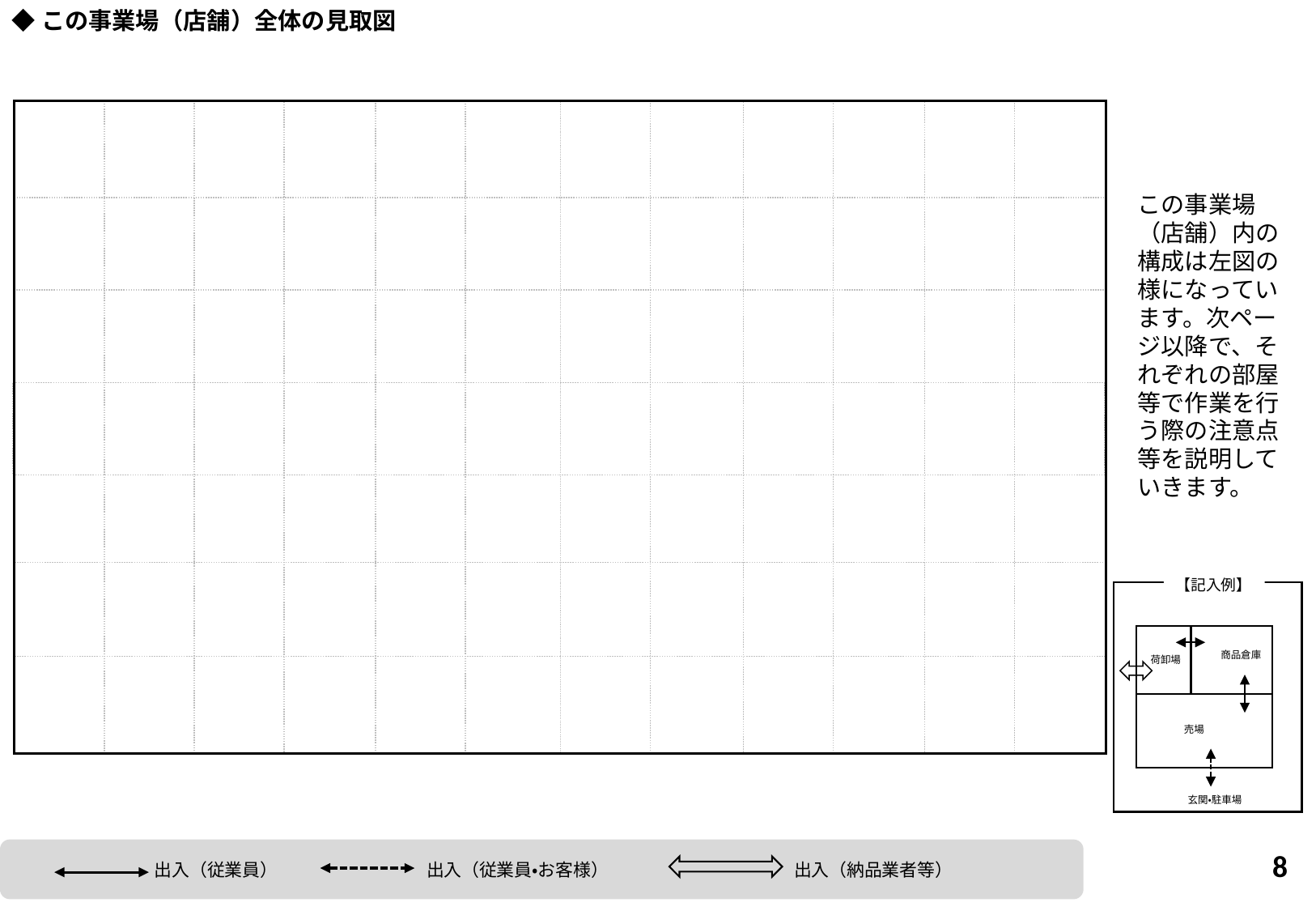

◆この事業場（店舗）全体の見取図

この事業場（店舗）内の構成は左図の様になっています。次ページ以降で、それぞれの部屋等で作業を行う際の注意点等を説明していきます。
【記入例】

商品倉庫
荷卸場

売場
玄関・駐車場

8
出入（従業員・お客様）
出入（納品業者等）
出入（従業員）